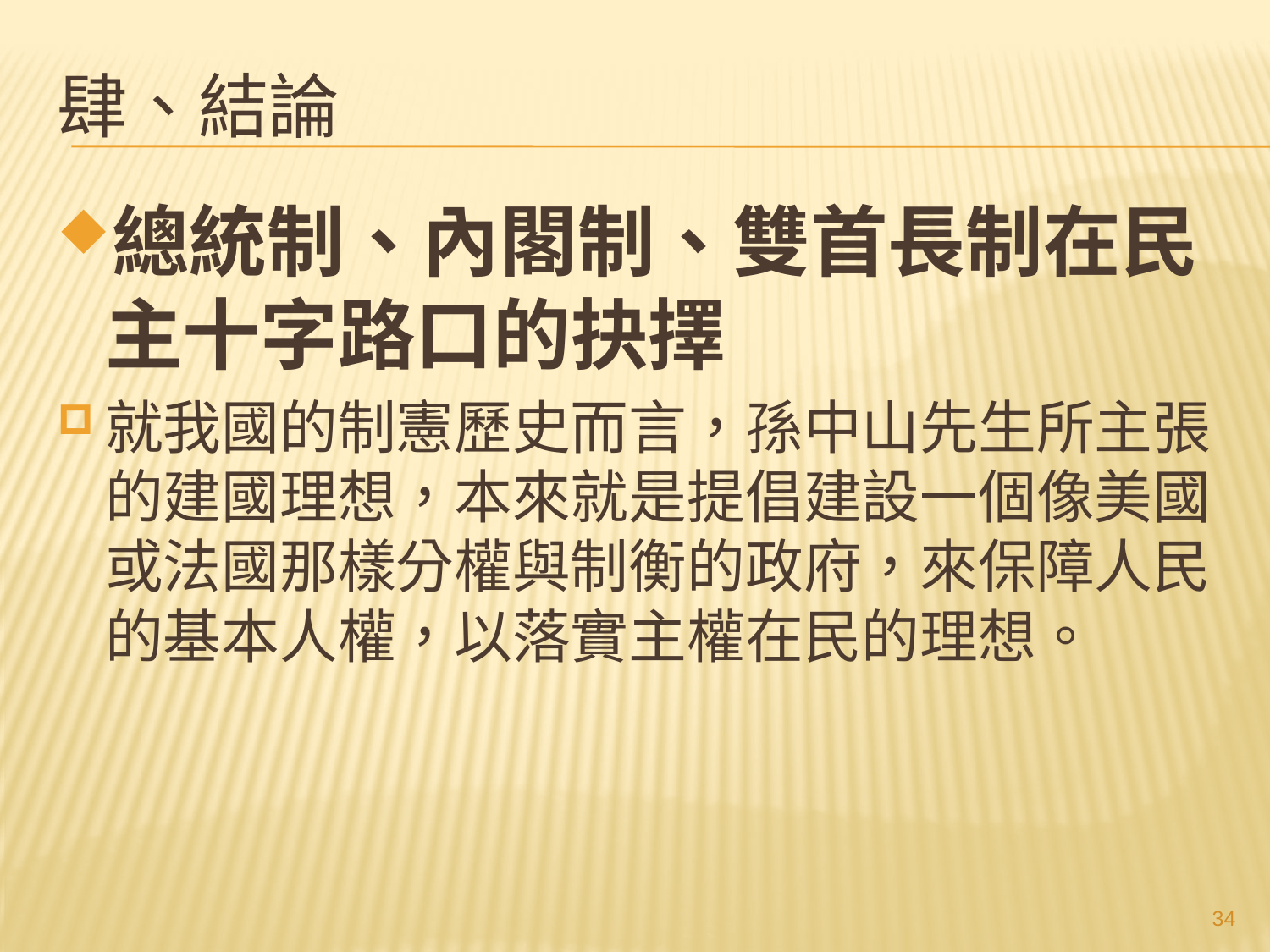

# 肆、結論
總統制、內閣制、雙首長制在民主十字路口的抉擇
就我國的制憲歷史而言，孫中山先生所主張的建國理想，本來就是提倡建設一個像美國或法國那樣分權與制衡的政府，來保障人民的基本人權，以落實主權在民的理想。

34